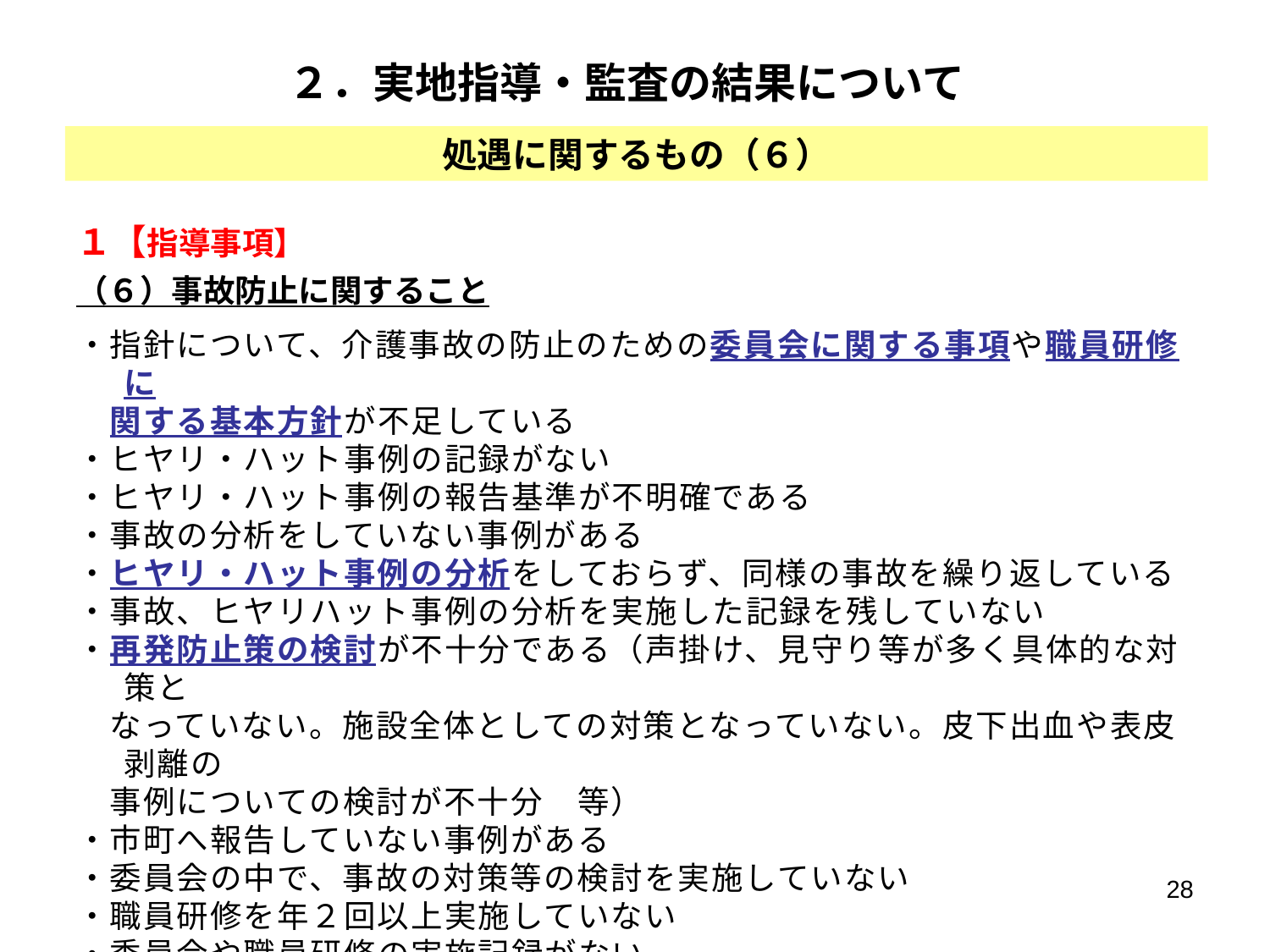

# ２．実地指導・監査の結果について
処遇に関するもの（６）
１【指導事項】
（６）事故防止に関すること
・指針について、介護事故の防止のための委員会に関する事項や職員研修に
　関する基本方針が不足している
・ヒヤリ・ハット事例の記録がない
・ヒヤリ・ハット事例の報告基準が不明確である
・事故の分析をしていない事例がある
・ヒヤリ・ハット事例の分析をしておらず、同様の事故を繰り返している
・事故、ヒヤリハット事例の分析を実施した記録を残していない
・再発防止策の検討が不十分である（声掛け、見守り等が多く具体的な対策と
　なっていない。施設全体としての対策となっていない。皮下出血や表皮剥離の
　事例についての検討が不十分　等）
・市町へ報告していない事例がある
・委員会の中で、事故の対策等の検討を実施していない
・職員研修を年２回以上実施していない
・委員会や職員研修の実施記録がない

28